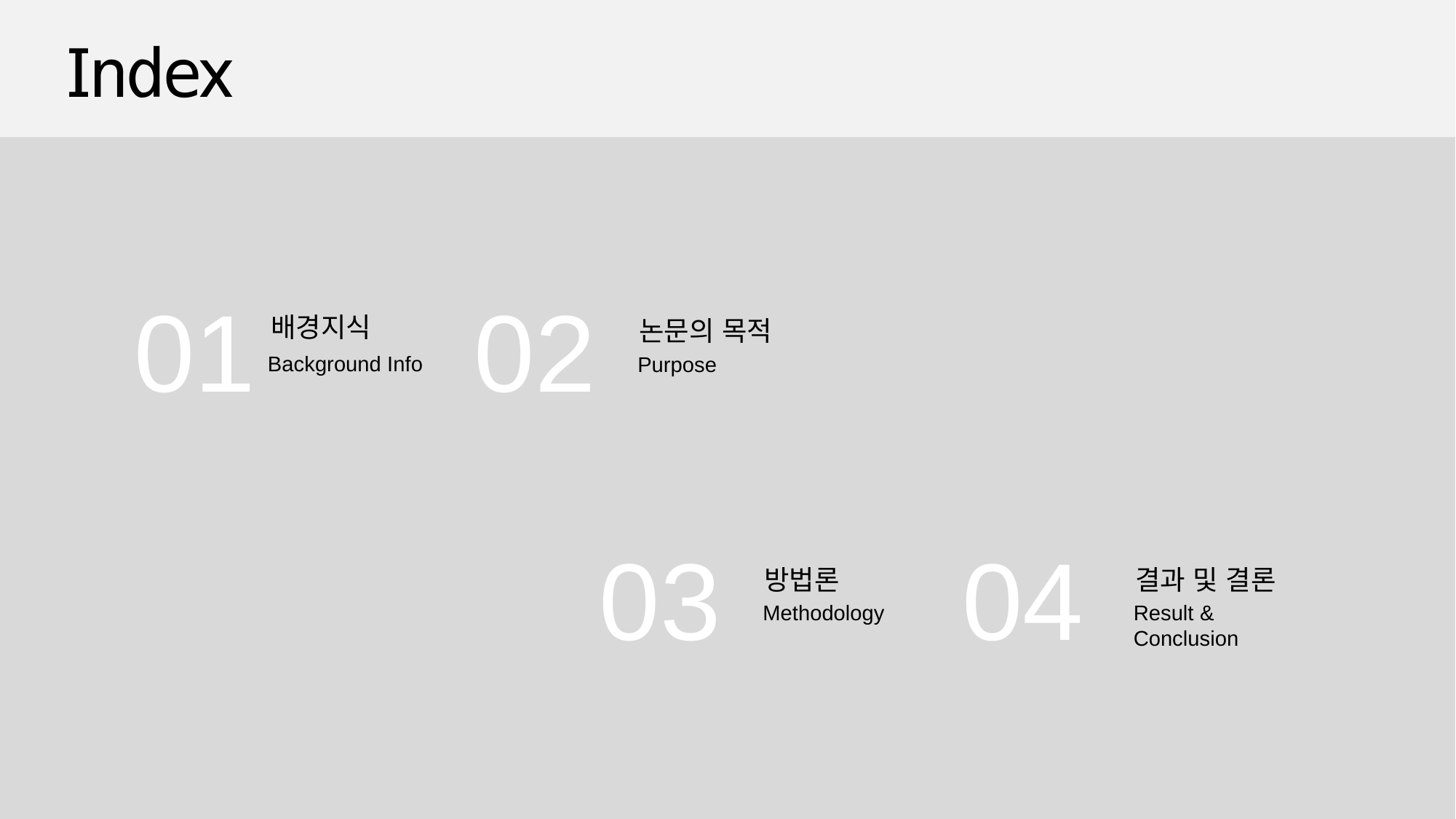

Index

01

Background Info
02
논문의 목적
Purpose
배경지식
03
방법론
Methodology
04
결과 및 결론
Result & Conclusion